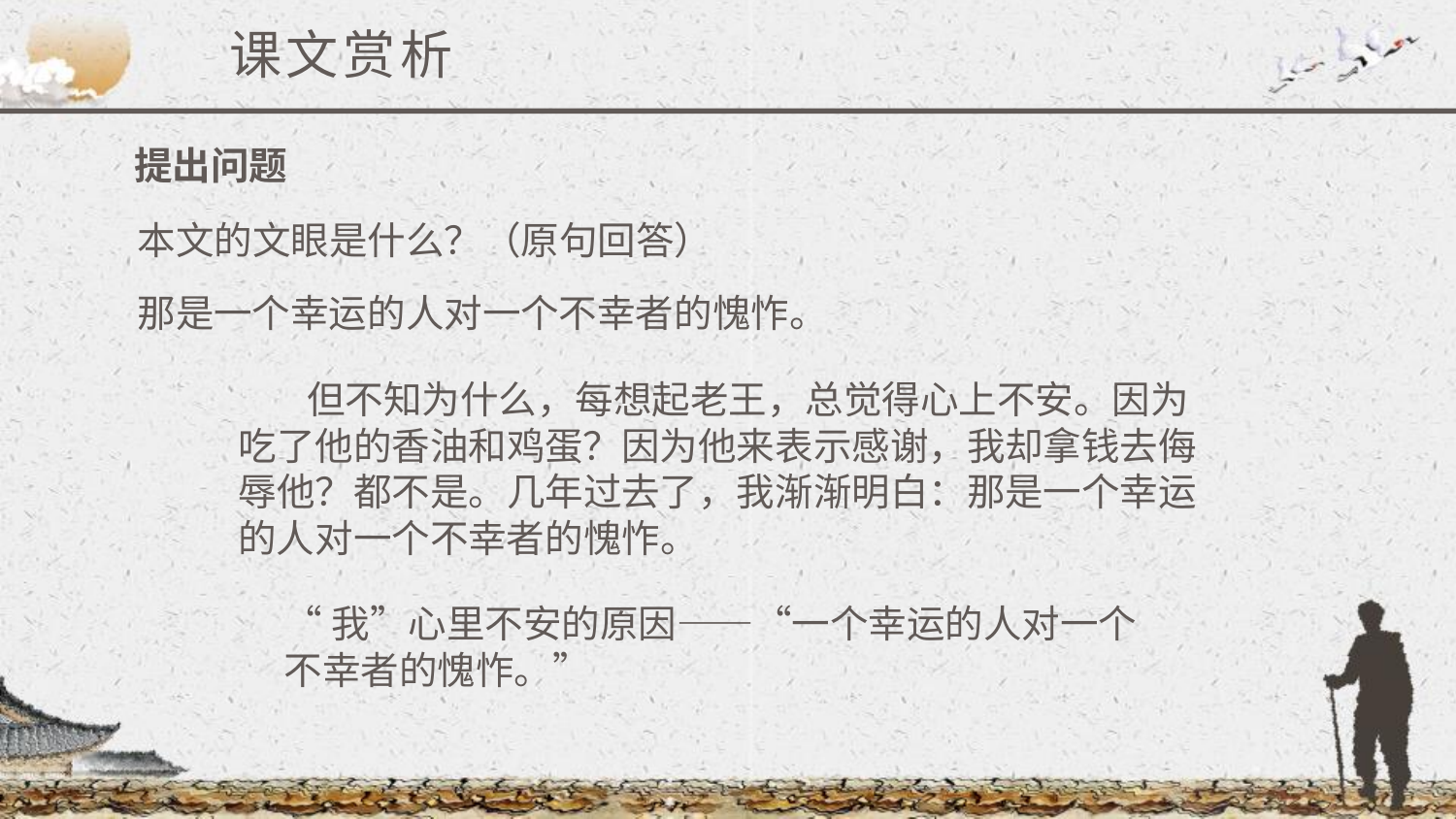

课文赏析

提出问题
本文的文眼是什么？（原句回答）
那是一个幸运的人对一个不幸者的愧怍。
       但不知为什么，每想起老王，总觉得心上不安。因为吃了他的香油和鸡蛋？因为他来表示感谢，我却拿钱去侮辱他？都不是。几年过去了，我渐渐明白：那是一个幸运的人对一个不幸者的愧怍。
“我”心里不安的原因——“一个幸运的人对一个不幸者的愧怍。”